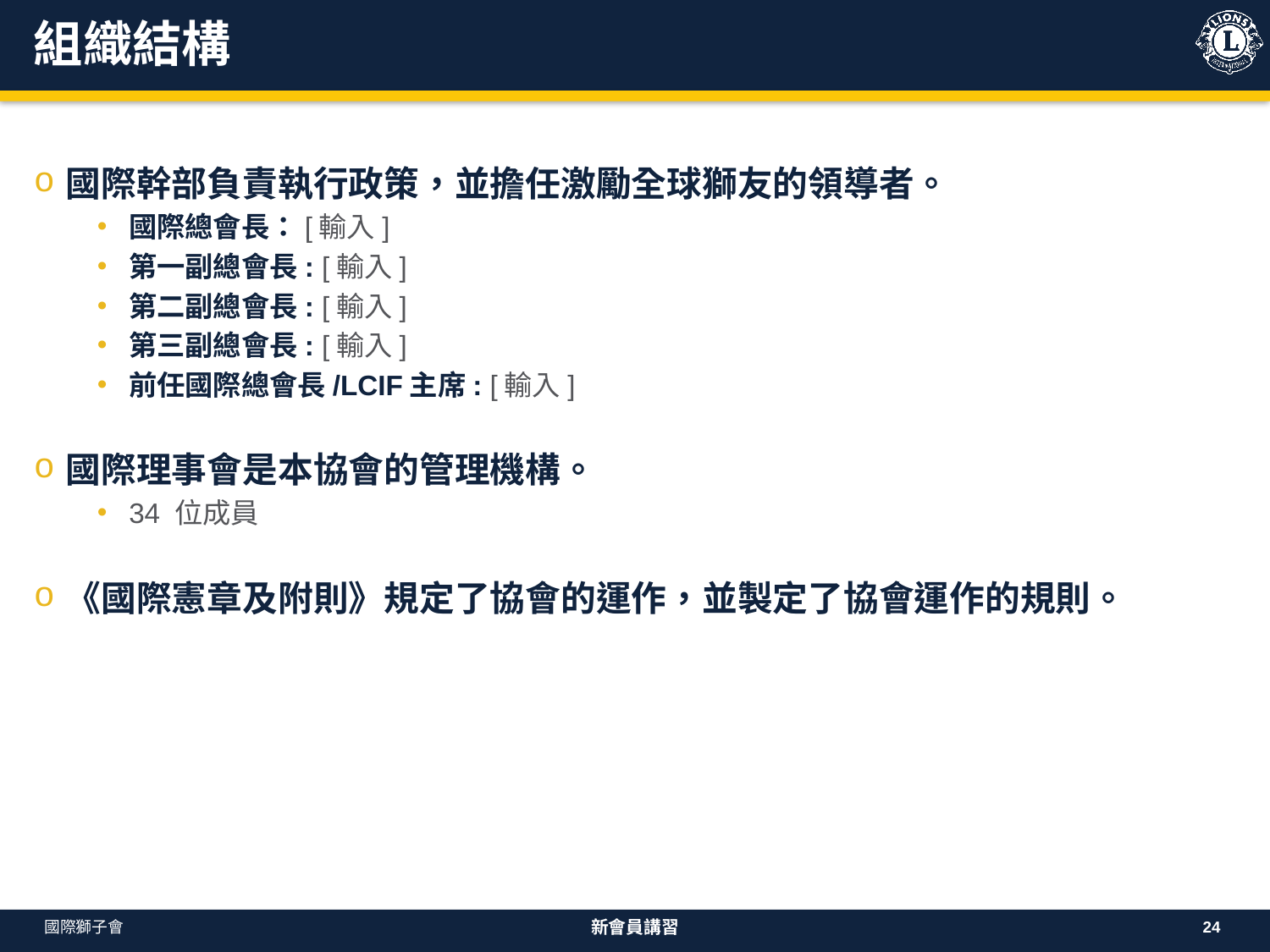

# 組織結構
國際幹部負責執行政策，並擔任激勵全球獅友的領導者。
國際總會長：[輸入]
第一副總會長: [輸入]
第二副總會長: [輸入]
第三副總會長: [輸入]
前任國際總會長/LCIF主席: [輸入]

國際理事會是本協會的管理機構。
34 位成員

《國際憲章及附則》規定了協會的運作，並製定了協會運作的規則。